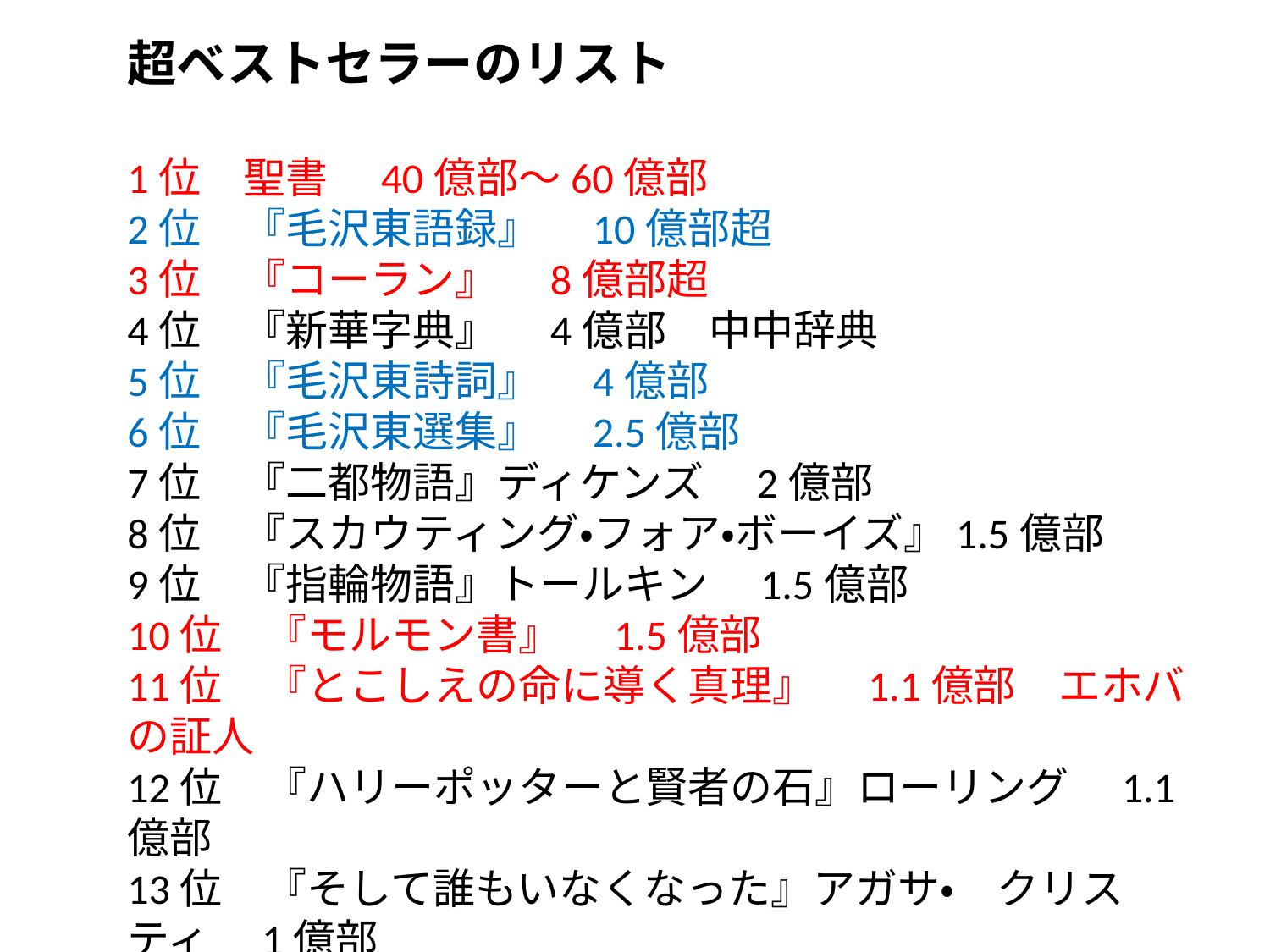

超ベストセラーのリスト

1位　聖書　40億部～60億部
2位　『毛沢東語録』　10億部超
3位　『コーラン』　8億部超
4位　『新華字典』　4億部　中中辞典
5位　『毛沢東詩詞』　4億部
6位　『毛沢東選集』　2.5億部
7位　『二都物語』ディケンズ　2億部
8位　『スカウティング・フォア・ボーイズ』1.5億部
9位　『指輪物語』トールキン　1.5億部
10位　『モルモン書』　1.5億部
11位　『とこしえの命に導く真理』　1.1億部　エホバの証人
12位　『ハリーポッターと賢者の石』ローリング　1.1億部
13位　『そして誰もいなくなった』アガサ・　クリスティ　1億部
14位　『ホビットの冒険』トールキン　1億部
15位　『三つの代表について』江沢民　1億部